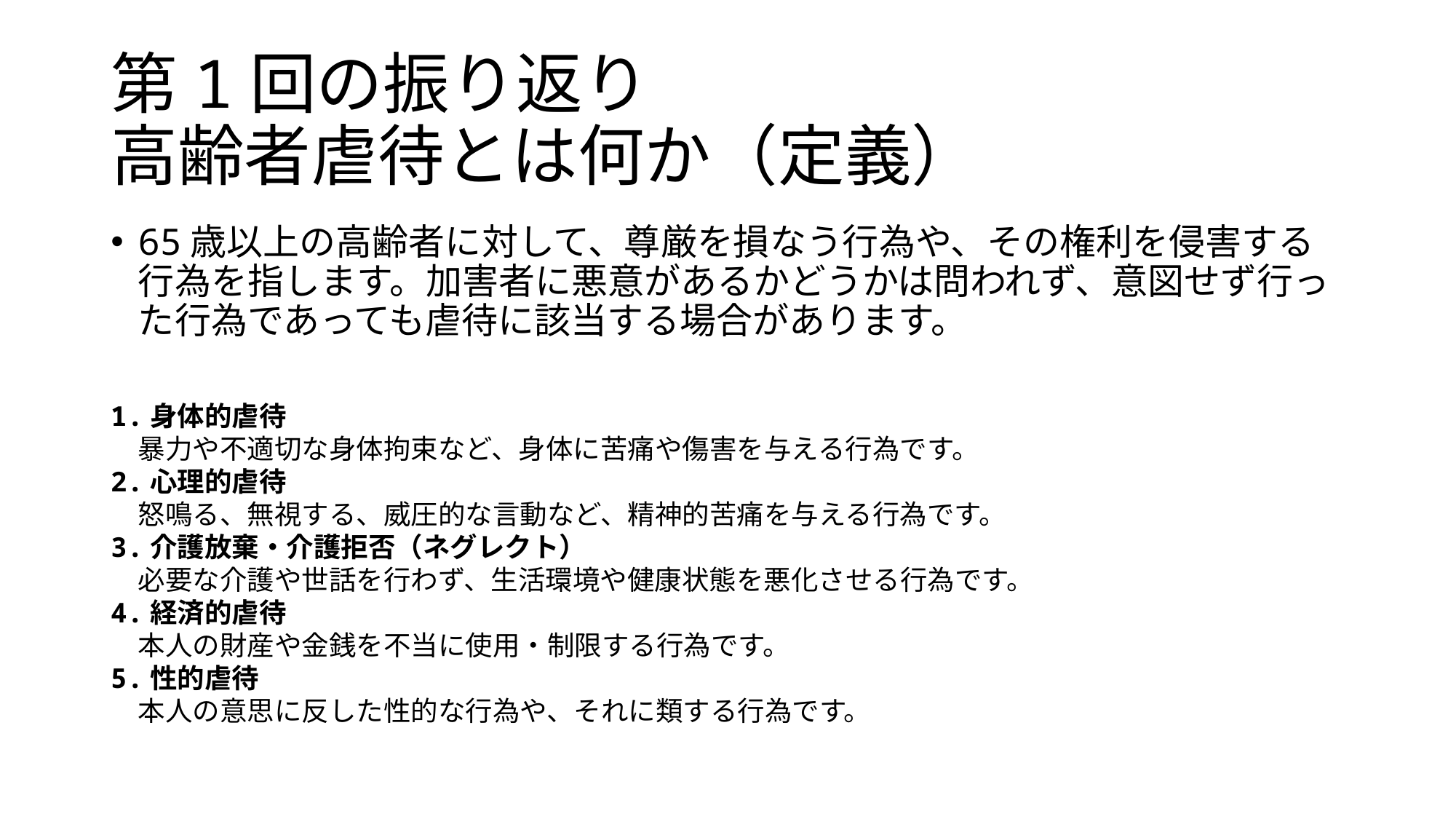

# 第1回の振り返り 高齢者虐待とは何か（定義）
65歳以上の高齢者に対して、尊厳を損なう行為や、その権利を侵害する行為を指します。加害者に悪意があるかどうかは問われず、意図せず行った行為であっても虐待に該当する場合があります。

1.身体的虐待
　暴力や不適切な身体拘束など、身体に苦痛や傷害を与える行為です。
2.心理的虐待
　怒鳴る、無視する、威圧的な言動など、精神的苦痛を与える行為です。
3.介護放棄・介護拒否（ネグレクト）
　必要な介護や世話を行わず、生活環境や健康状態を悪化させる行為です。
4.経済的虐待
　本人の財産や金銭を不当に使用・制限する行為です。
5.性的虐待
　本人の意思に反した性的な行為や、それに類する行為です。